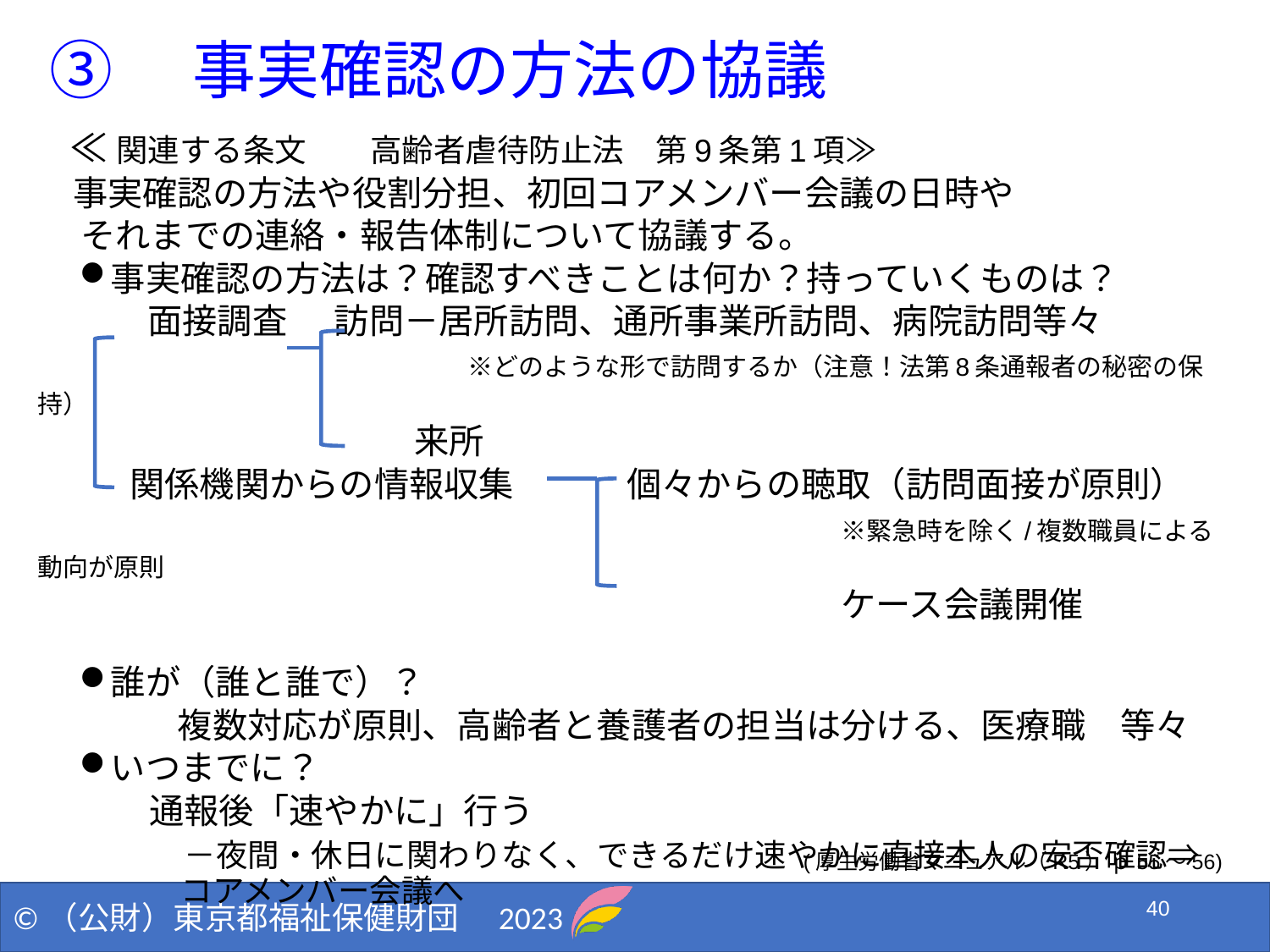

# ③　事実確認の方法の協議
≪関連する条文　　高齢者虐待防止法　第9条第1項≫
　事実確認の方法や役割分担、初回コアメンバー会議の日時や
　 それまでの連絡・報告体制について協議する。
事実確認の方法は？確認すべきことは何か？持っていくものは？
　　　面接調査      訪問－居所訪問、通所事業所訪問、病院訪問等々
　　　　　　　  　　　　　※どのような形で訪問するか（注意！法第8条通報者の秘密の保持）
　　　　　　　　  　  来所
　　  関係機関からの情報収集　　　 個々からの聴取（訪問面接が原則）
　　　　　　　　　　　　　　　　　　　　　　　※緊急時を除く/複数職員による動向が原則
　　　　　　　　　　　　　　　　　　　　　　　ケース会議開催
誰が（誰と誰で）？
　　　　複数対応が原則、高齢者と養護者の担当は分ける、医療職　等々
いつまでに？
　　通報後「速やかに」行う
　　　－夜間・休日に関わりなく、できるだけ速やかに直接本人の安否確認⇒コアメンバー会議へ

(厚生労働省マニュアル（R5） ｐ55～56)
40